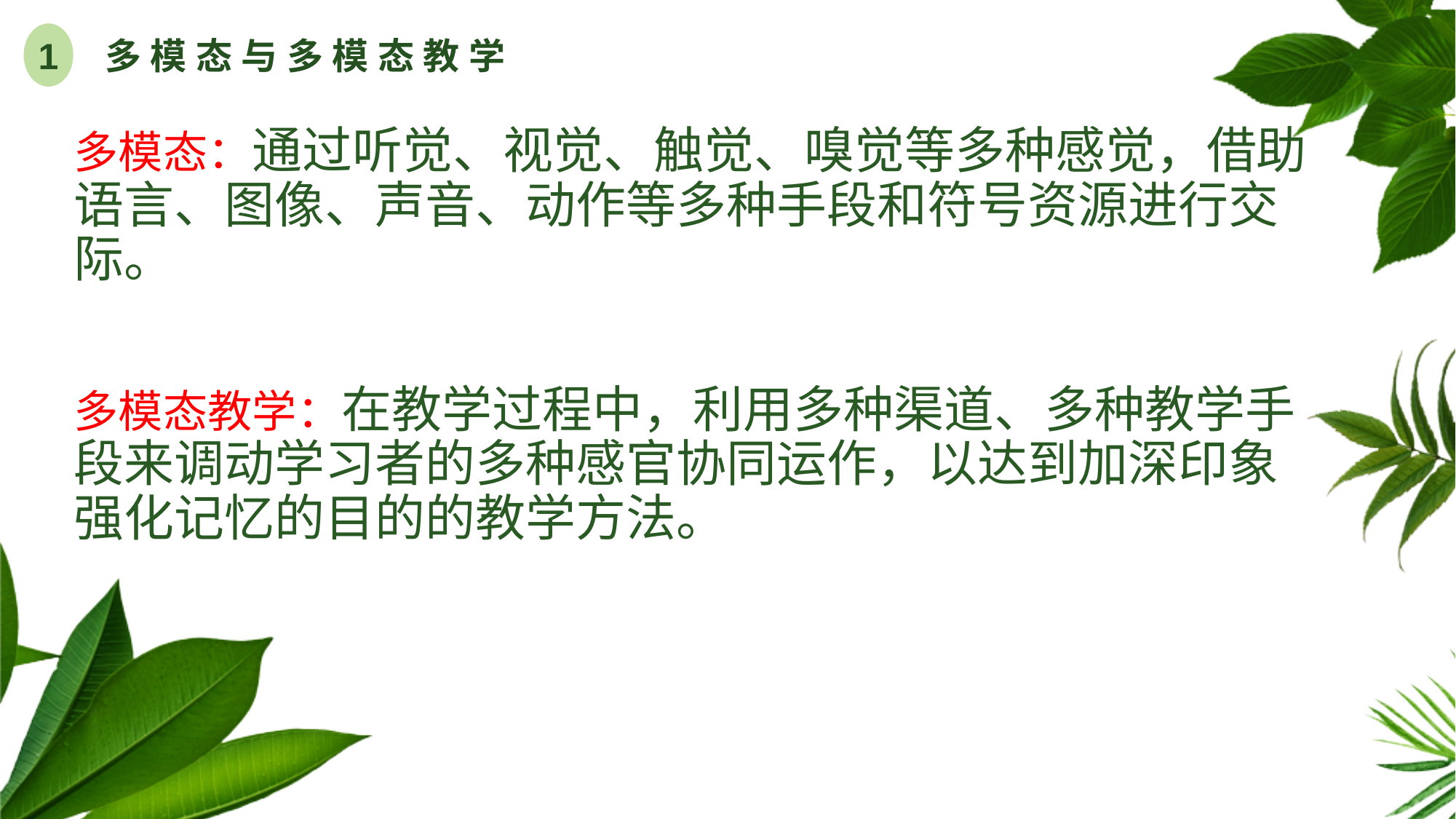

多模态与多模态教学
1
# 多模态：通过听觉、视觉、触觉、嗅觉等多种感觉，借助语言、图像、声音、动作等多种手段和符号资源进行交际。 多模态教学：在教学过程中，利用多种渠道、多种教学手段来调动学习者的多种感官协同运作，以达到加深印象强化记忆的目的的教学方法。